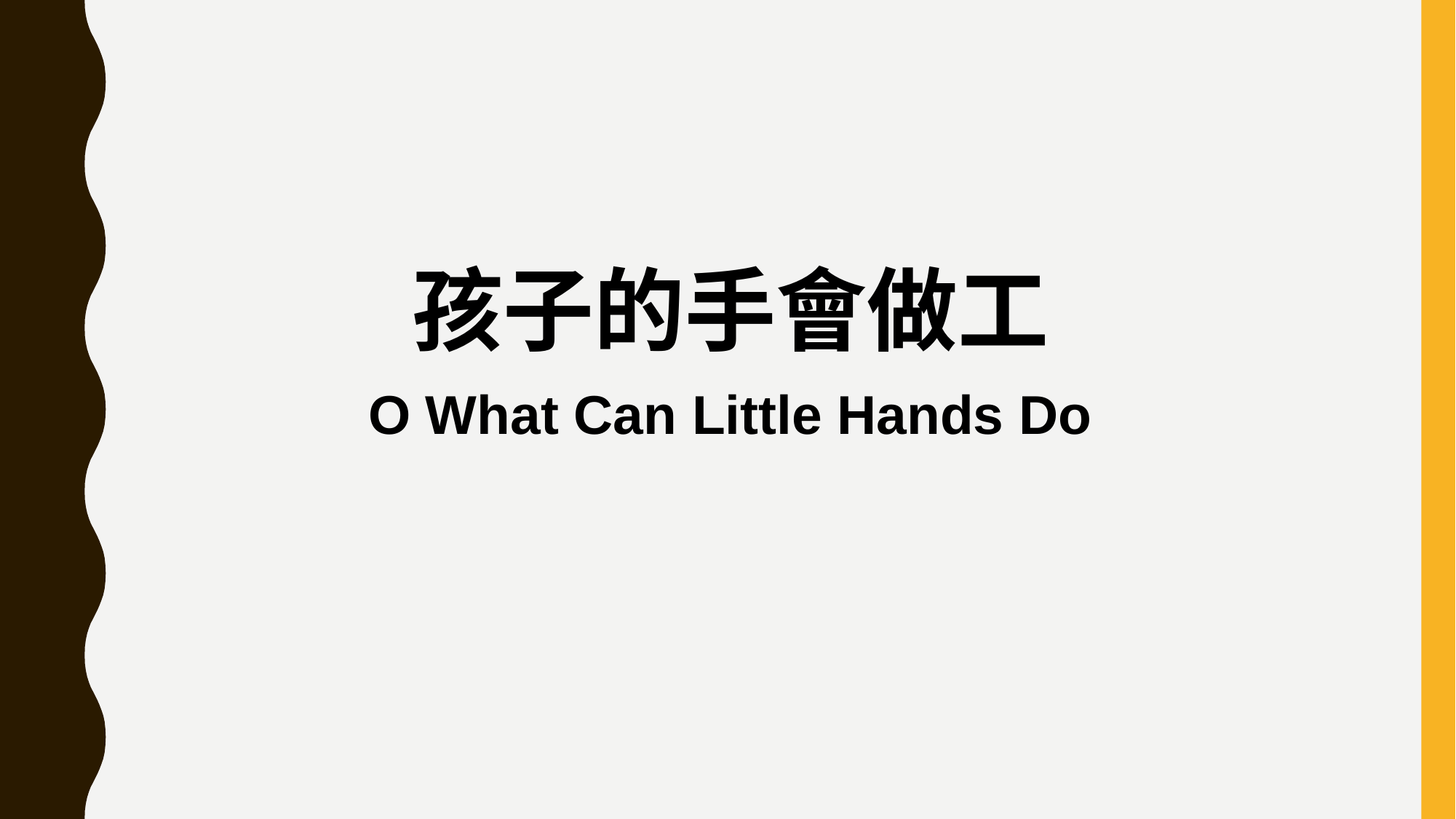

孩子的手會做工
O What Can Little Hands Do